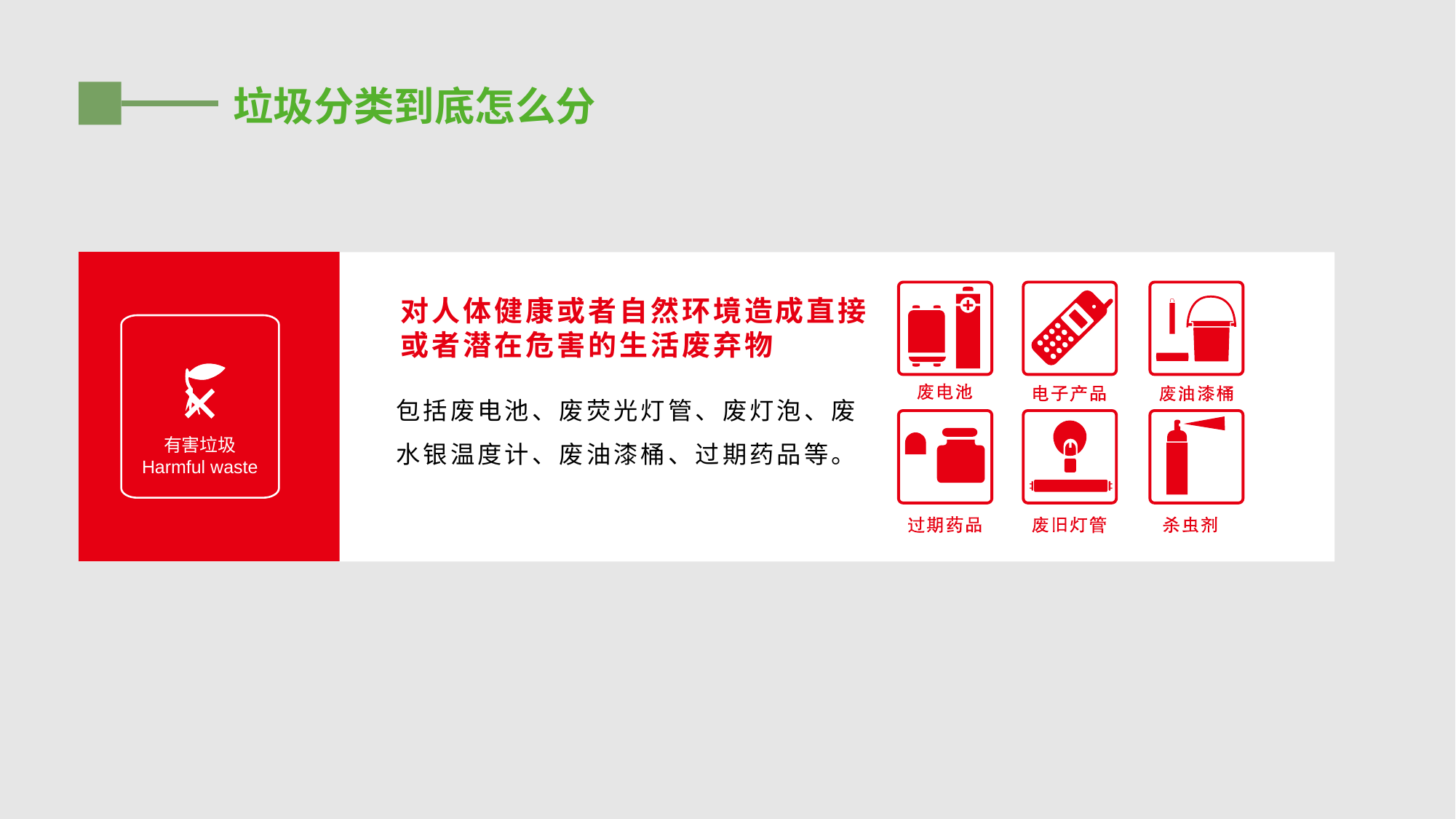

垃圾分类到底怎么分

有害垃圾
Harmful waste

对人体健康或者自然环境造成直接或者潜在危害的生活废弃物
包括废电池、废荧光灯管、废灯泡、废水银温度计、废油漆桶、过期药品等。